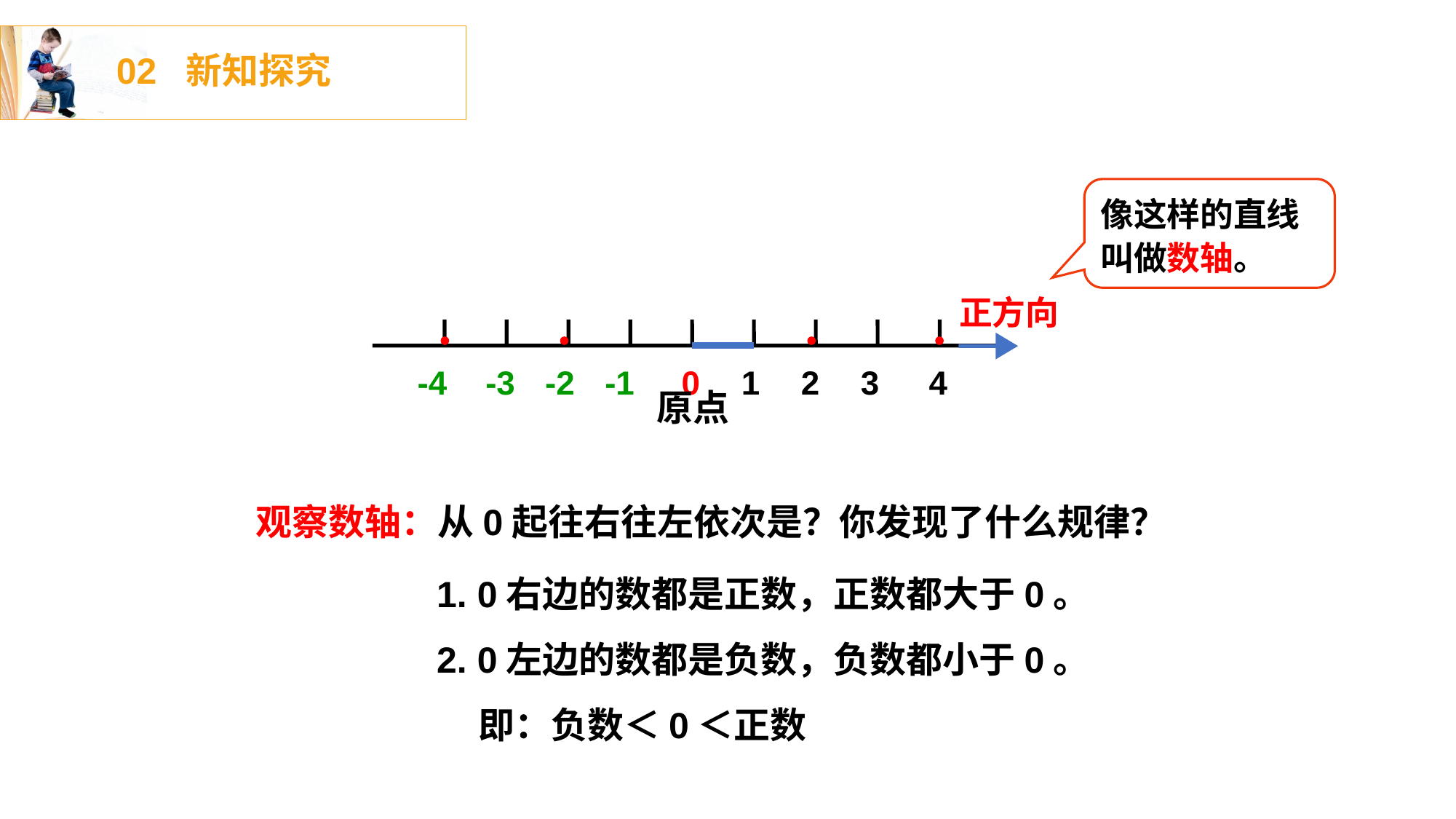

02  新知探究
像这样的直线叫做数轴。
正方向

-4

-3
-2

-1
0
1
2

3
4

原点
观察数轴：从0起往右往左依次是？你发现了什么规律？
1. 0右边的数都是正数，正数都大于0。
2. 0左边的数都是负数，负数都小于0。
    即：负数＜0＜正数